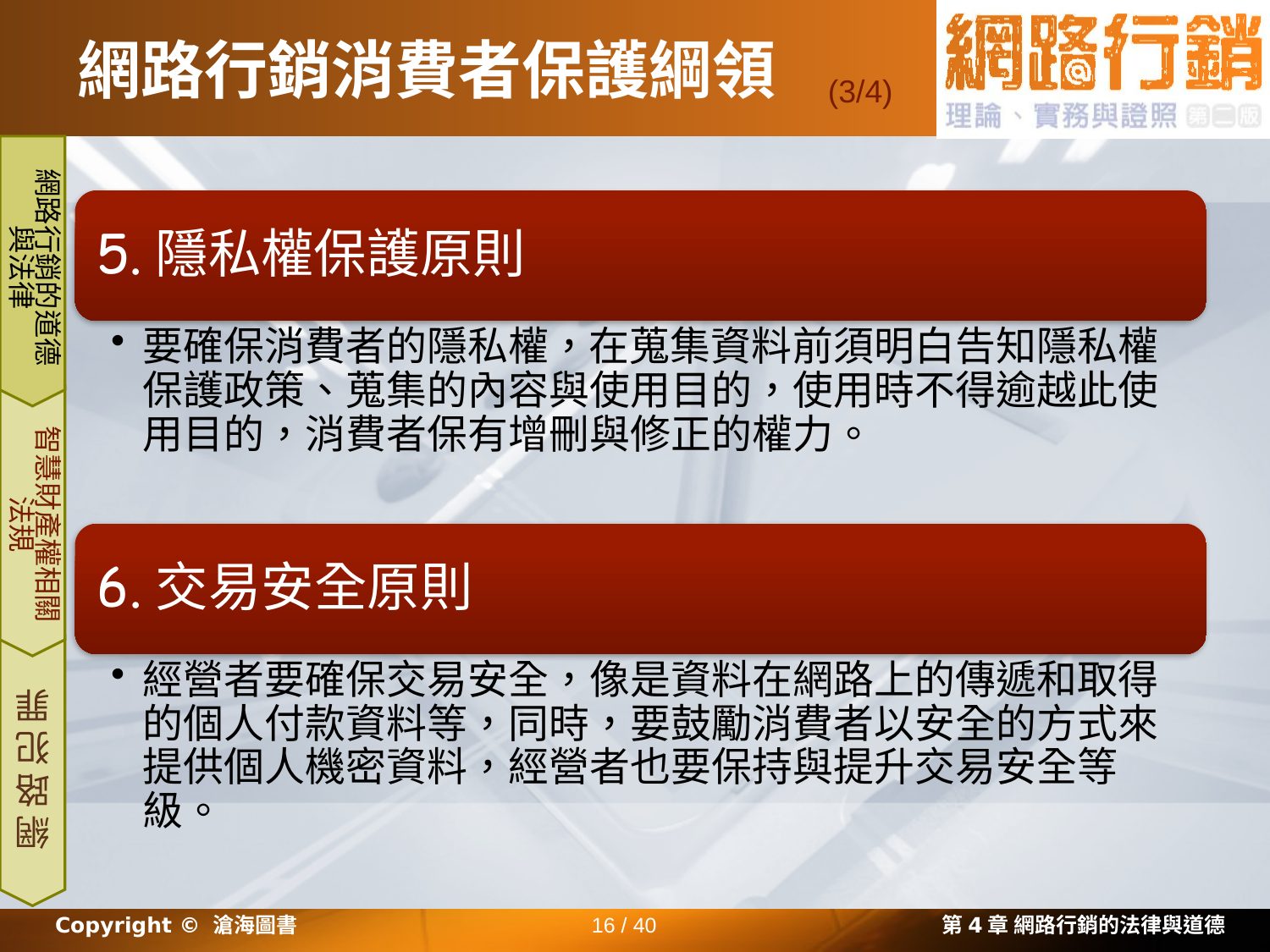

# 網路行銷消費者保護綱領
(3/4)
網路行銷的道德與法律
5.隱私權保護原則
要確保消費者的隱私權，在蒐集資料前須明白告知隱私權保護政策、蒐集的內容與使用目的，使用時不得逾越此使用目的，消費者保有增刪與修正的權力。
6.交易安全原則
經營者要確保交易安全，像是資料在網路上的傳遞和取得的個人付款資料等，同時，要鼓勵消費者以安全的方式來提供個人機密資料，經營者也要保持與提升交易安全等級。

智慧財產權相關法規

網路犯罪
Copyright © 滄海圖書
16 / 40
第4章 網路行銷的法律與道德